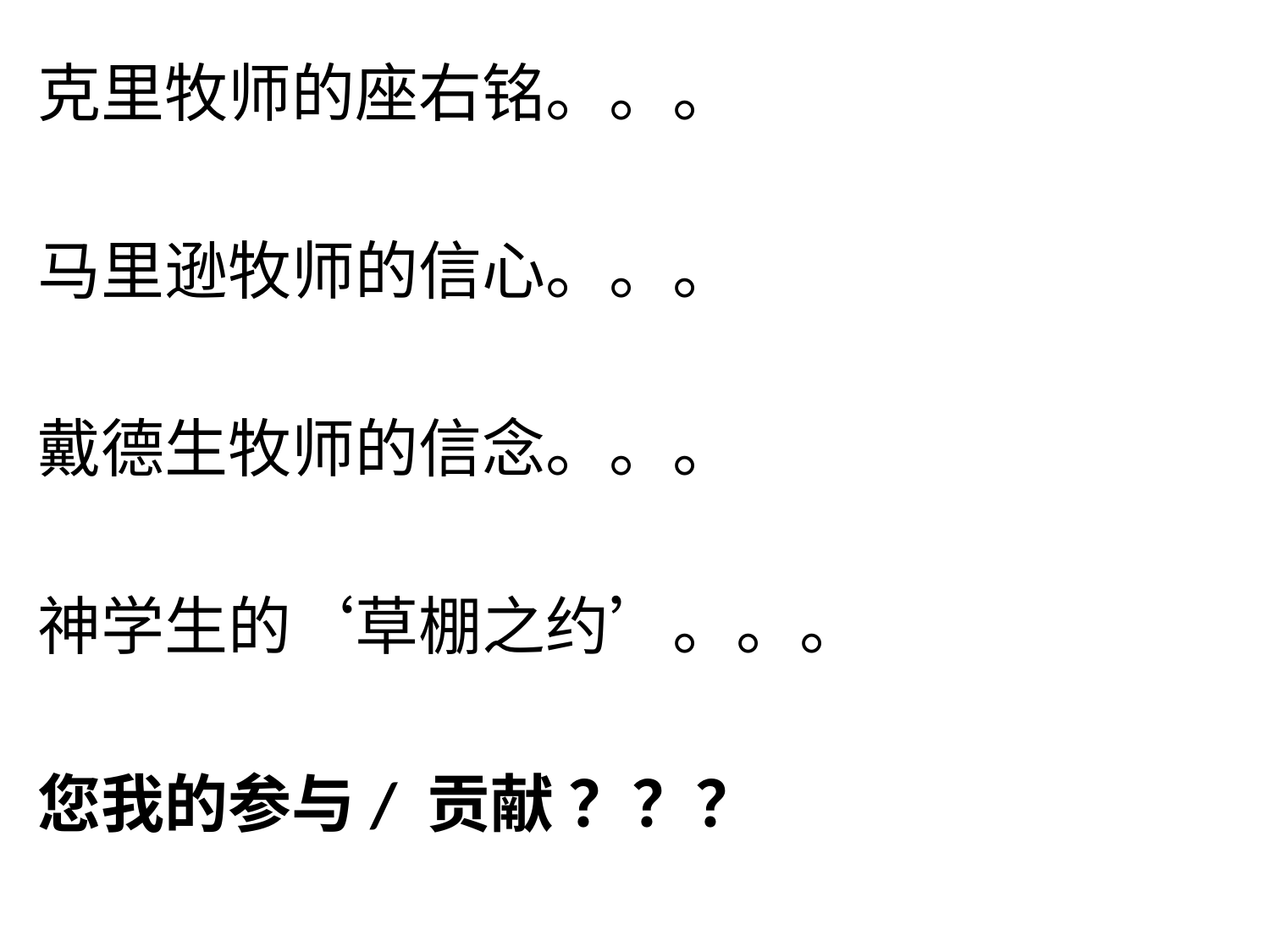

克里牧师的座右铭。。。

马里逊牧师的信心。。。

戴德生牧师的信念。。。

神学生的‘草棚之约’。。。

您我的参与/ 贡献 ？？？